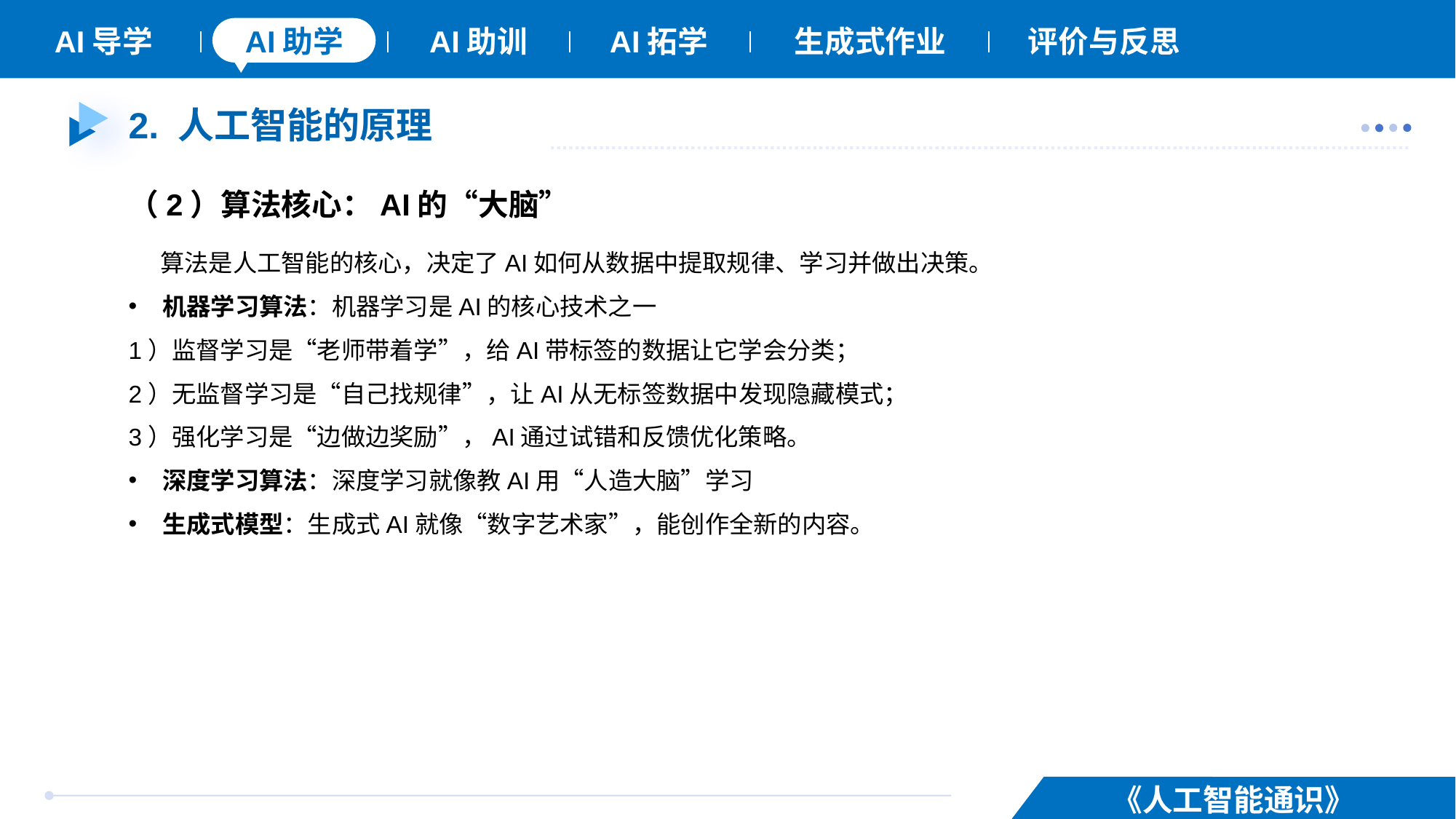

# 2. 人工智能的原理
（2）算法核心：AI的“大脑”
算法是人工智能的核心，决定了AI如何从数据中提取规律、学习并做出决策。
机器学习算法：机器学习是AI的核心技术之一
1）监督学习是“老师带着学”，给AI带标签的数据让它学会分类；
2）无监督学习是“自己找规律”，让AI从无标签数据中发现隐藏模式；
3）强化学习是“边做边奖励”，AI通过试错和反馈优化策略。
深度学习算法：深度学习就像教AI用“人造大脑”学习
生成式模型：生成式AI就像“数字艺术家”，能创作全新的内容。